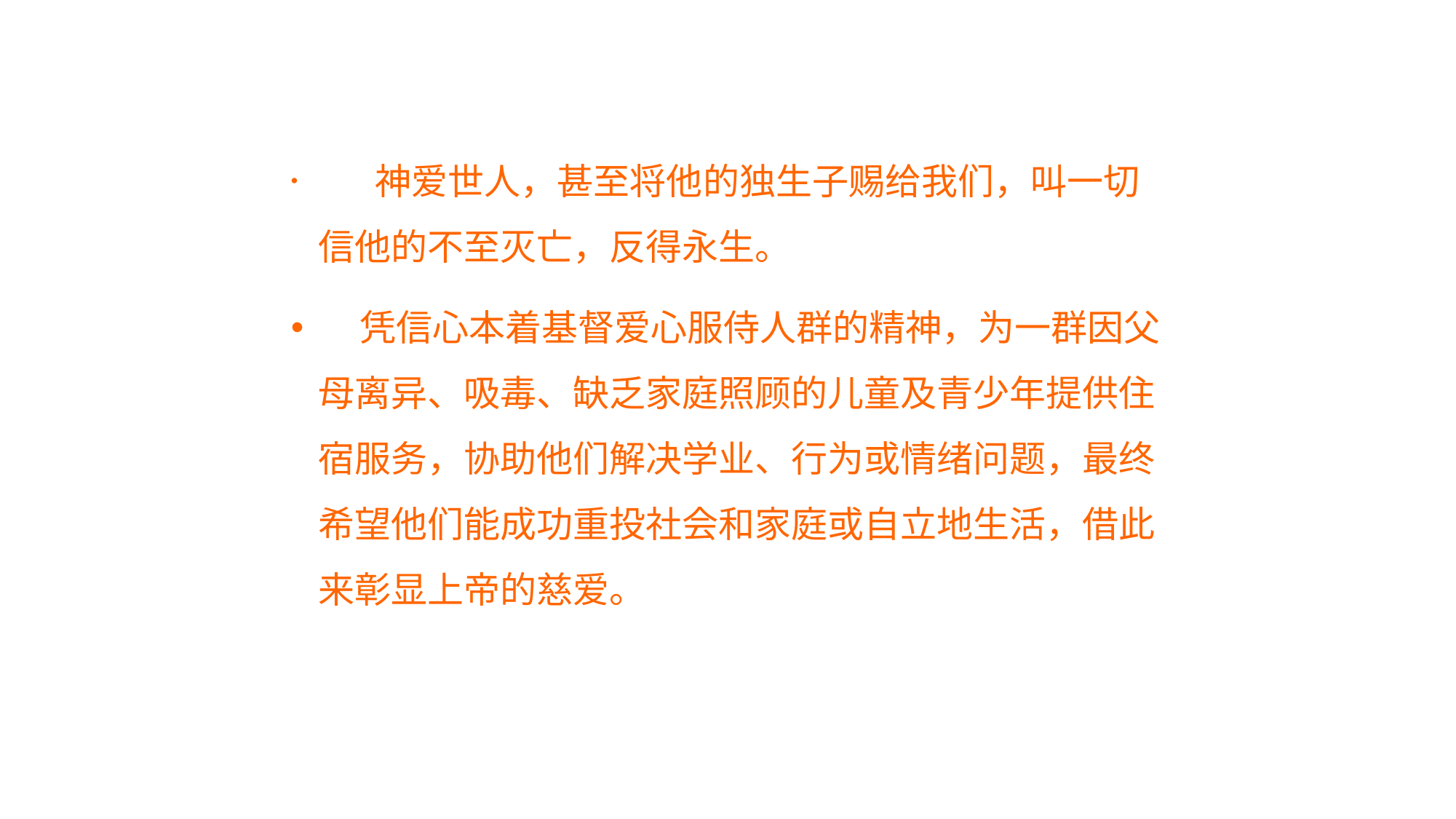

#
            神爱世人，甚至将他的独生子赐给我们，叫一切信他的不至灭亡，反得永生。
    凭信心本着基督爱心服侍人群的精神，为一群因父母离异、吸毒、缺乏家庭照顾的儿童及青少年提供住宿服务，协助他们解决学业、行为或情绪问题，最终希望他们能成功重投社会和家庭或自立地生活，借此来彰显上帝的慈爱。